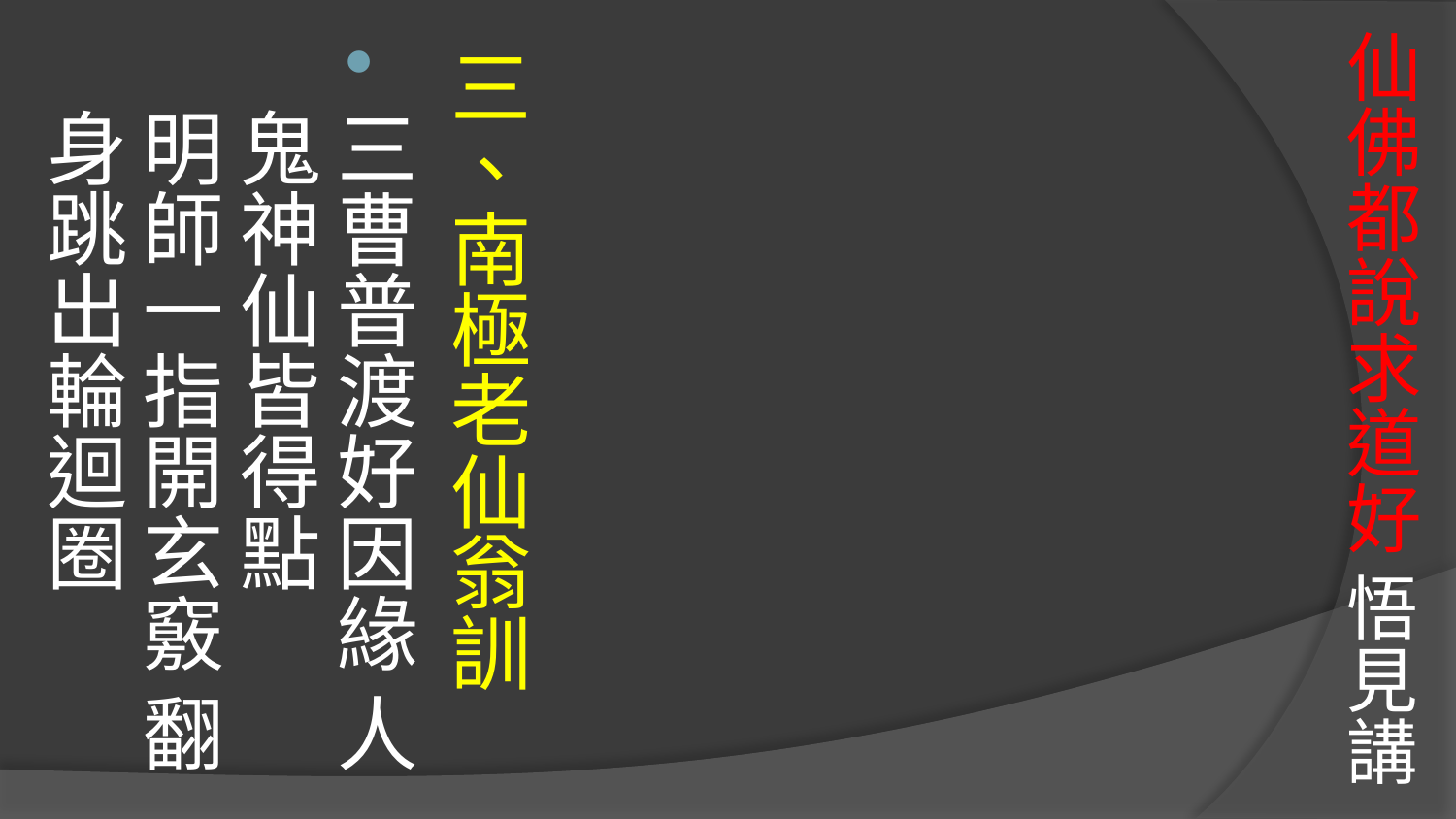

# 仙佛都說求道好 悟見講
三、南極老仙翁訓
三曹普渡好因緣 人鬼神仙皆得點
明師一指開玄竅 翻身跳出輪迴圈